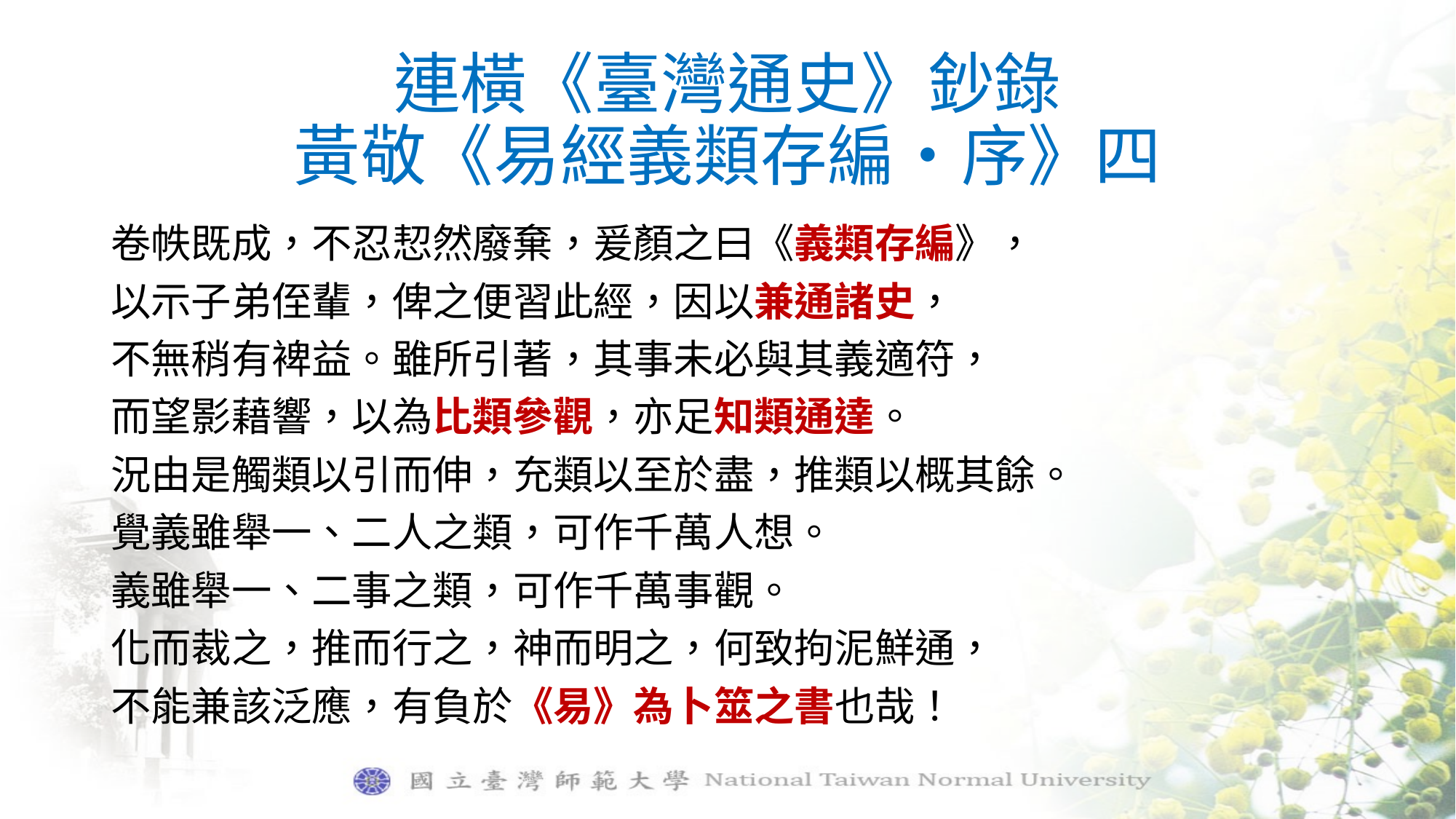

# 連橫《臺灣通史》鈔錄 黃敬《易經義類存編‧序》四
卷帙既成，不忍恝然廢棄，爰顏之曰《義類存編》，
以示子弟侄輩，俾之便習此經，因以兼通諸史，
不無稍有裨益。雖所引著，其事未必與其義適符，
而望影藉響，以為比類參觀，亦足知類通達。
況由是觸類以引而伸，充類以至於盡，推類以概其餘。
覺義雖舉一、二人之類，可作千萬人想。
義雖舉一、二事之類，可作千萬事觀。
化而裁之，推而行之，神而明之，何致拘泥鮮通，
不能兼該泛應，有負於《易》為卜筮之書也哉！